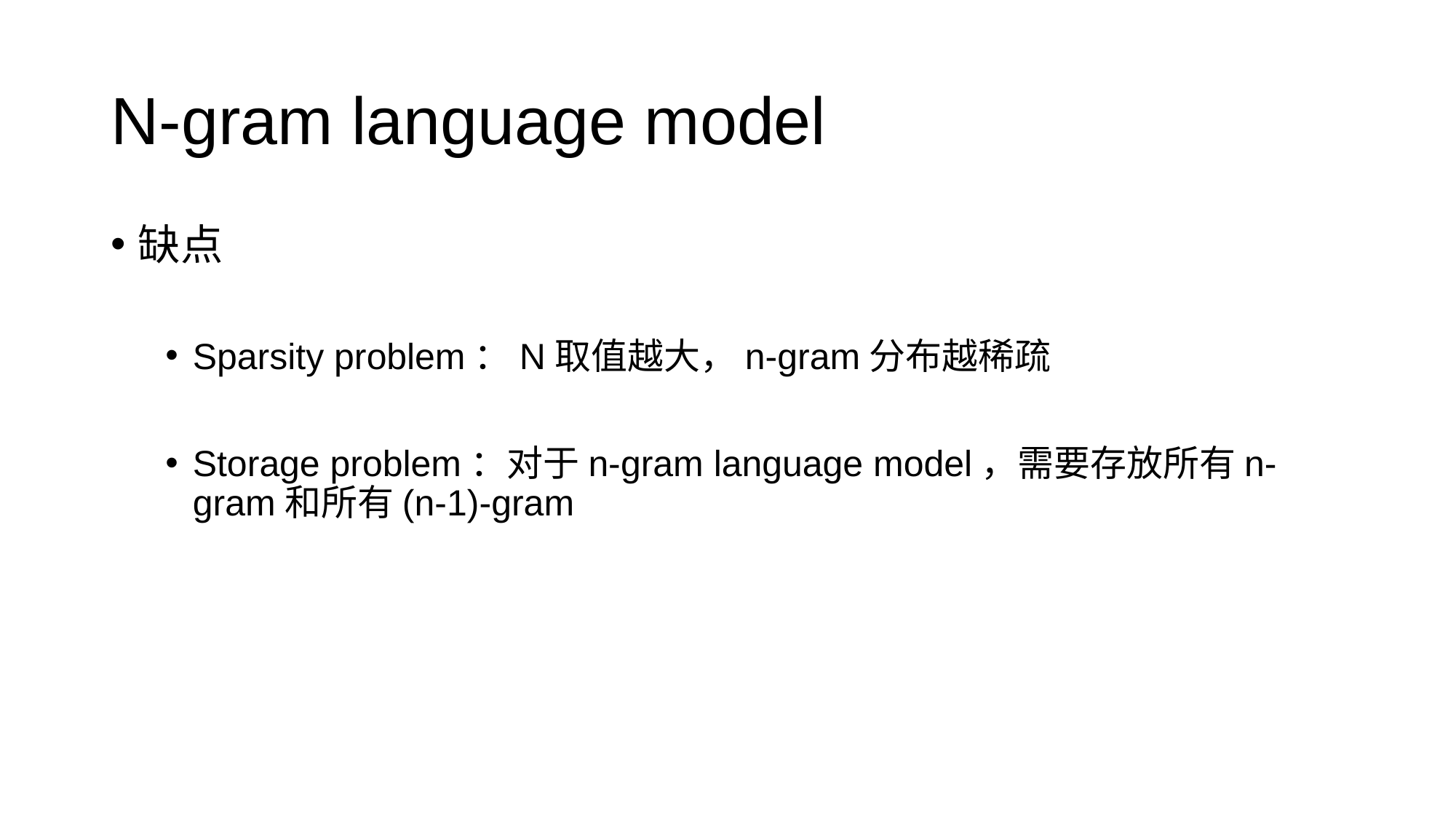

# N-gram language model
缺点

Sparsity problem：N取值越大，n-gram分布越稀疏

Storage problem：对于n-gram language model，需要存放所有n-gram和所有(n-1)-gram